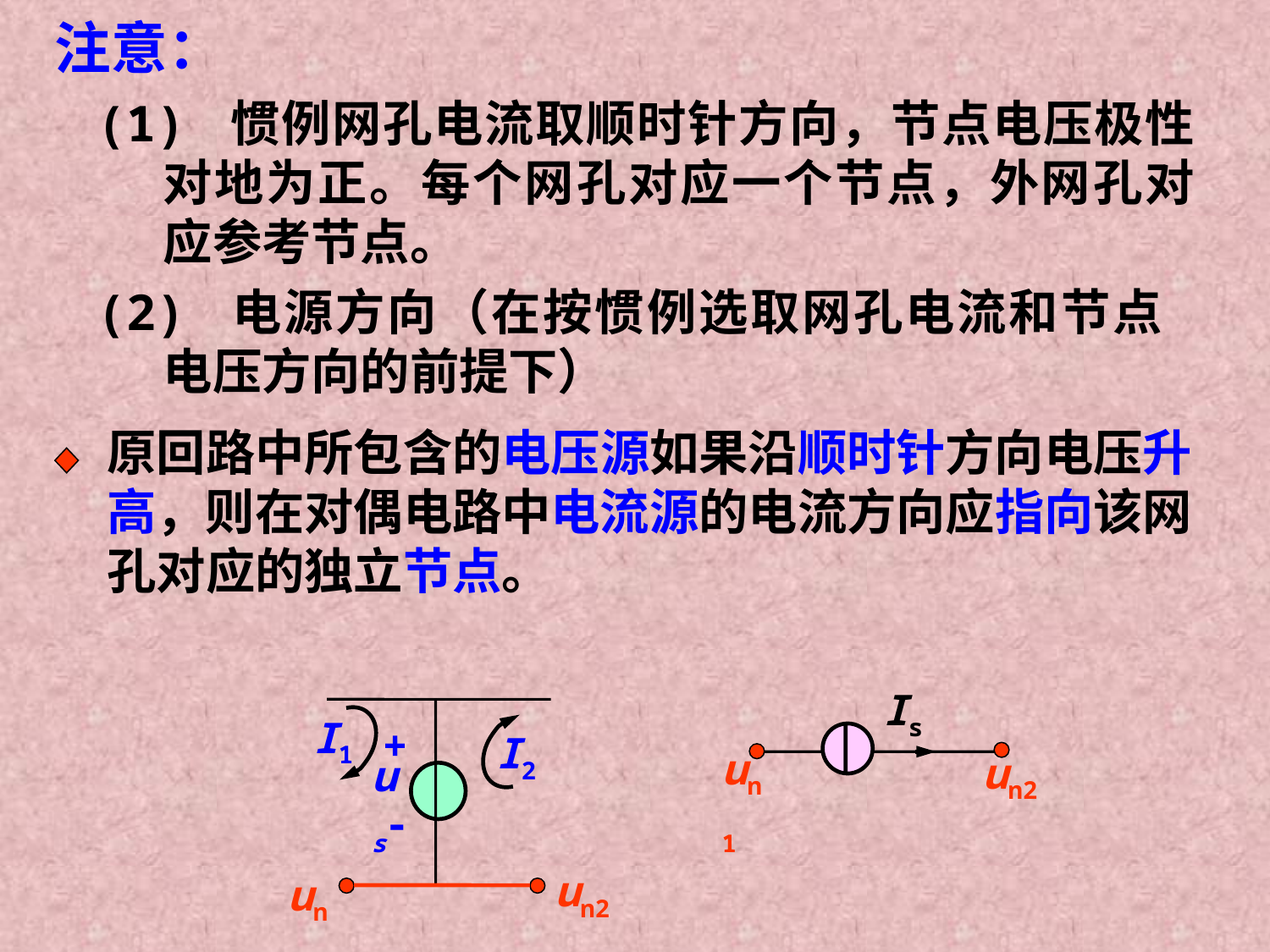

注意：
(1) 惯例网孔电流取顺时针方向，节点电压极性对地为正。每个网孔对应一个节点，外网孔对应参考节点。
(2) 电源方向（在按惯例选取网孔电流和节点电压方向的前提下）
原回路中所包含的电压源如果沿顺时针方向电压升高，则在对偶电路中电流源的电流方向应指向该网孔对应的独立节点。

Is

un1
un2

+
us

-
I1

I2
un2
un1